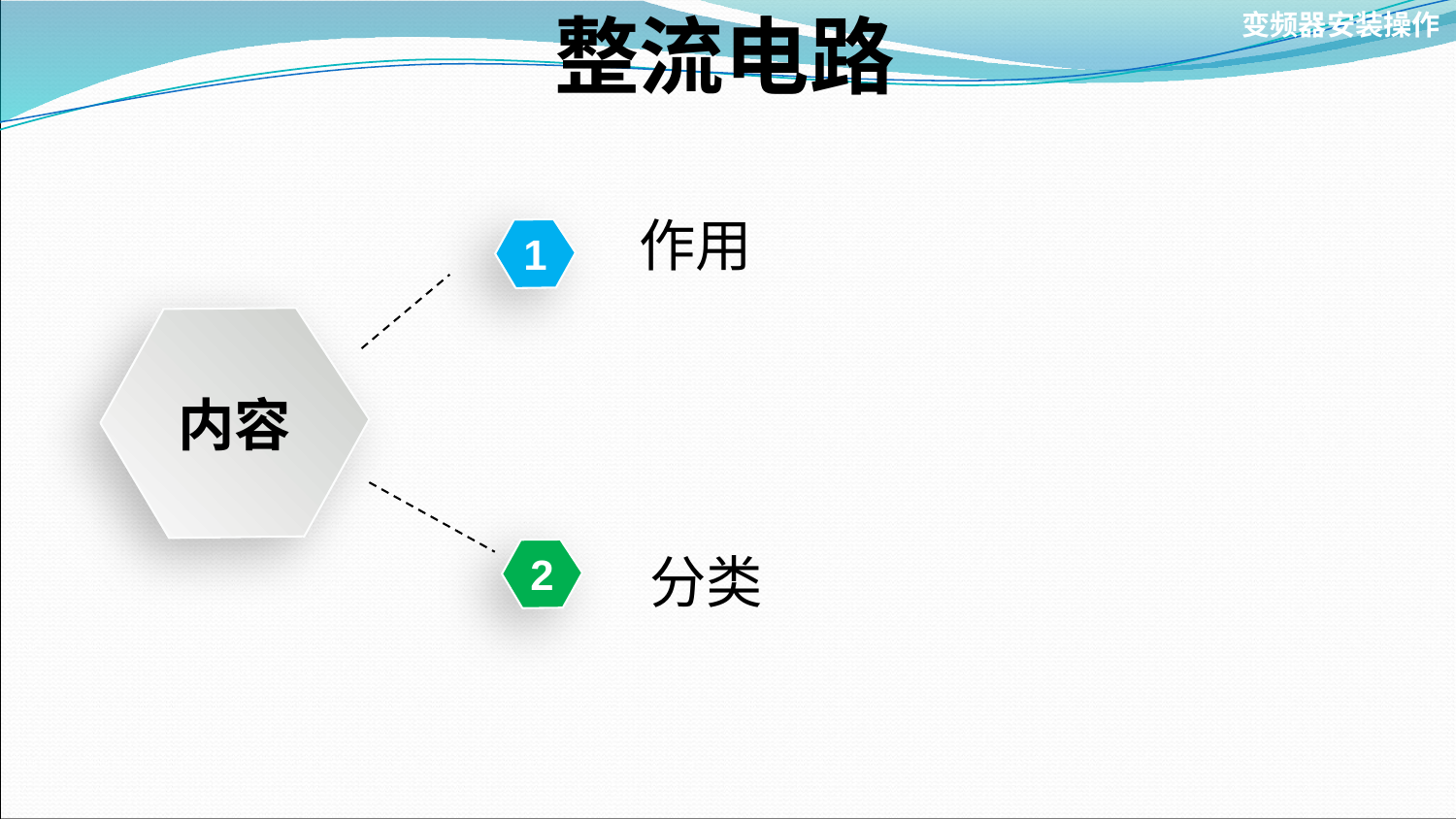

变频器安装操作
# 整流电路
作用
1
内容
2
分类
2